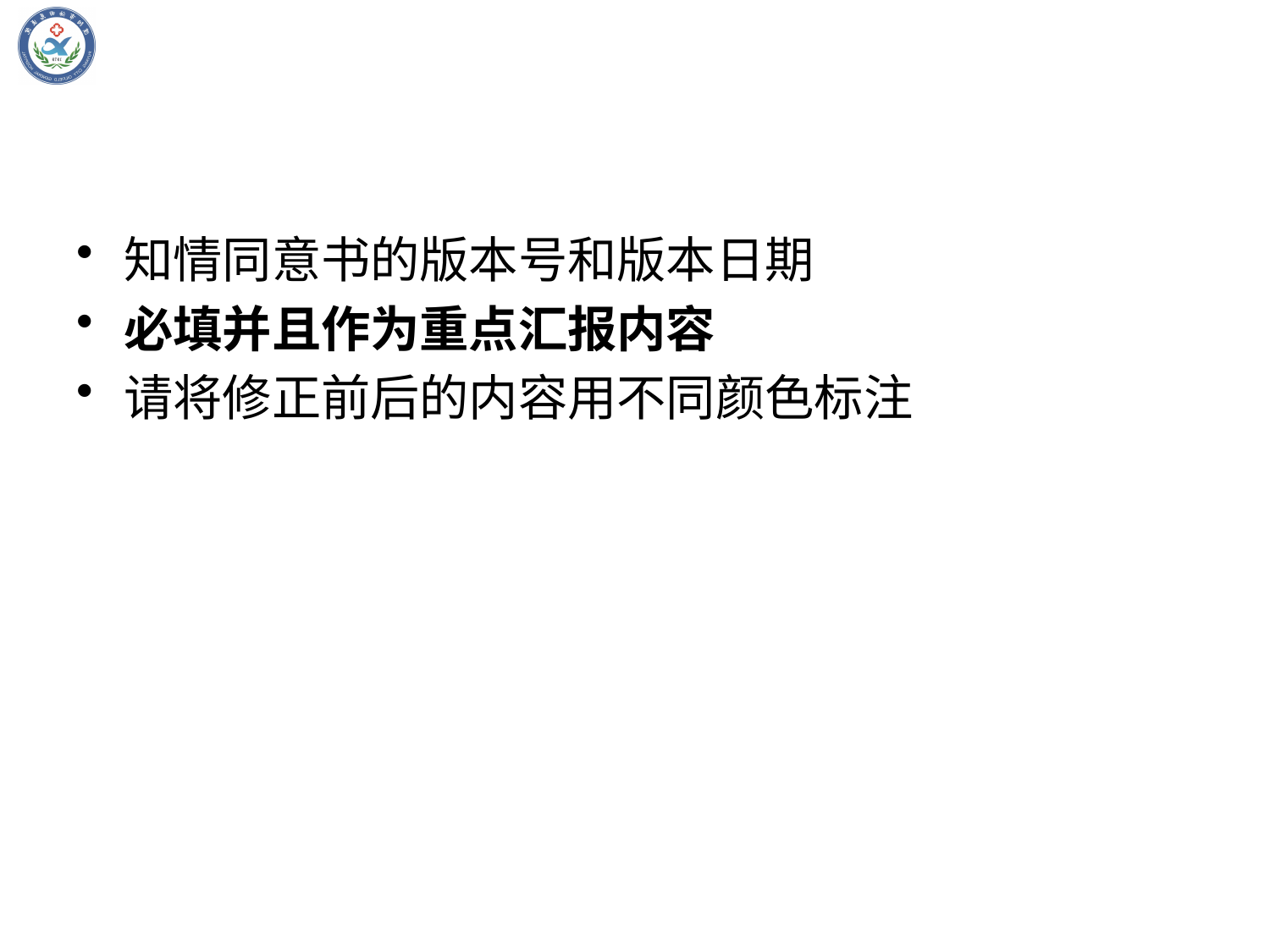

#
知情同意书的版本号和版本日期
必填并且作为重点汇报内容
请将修正前后的内容用不同颜色标注